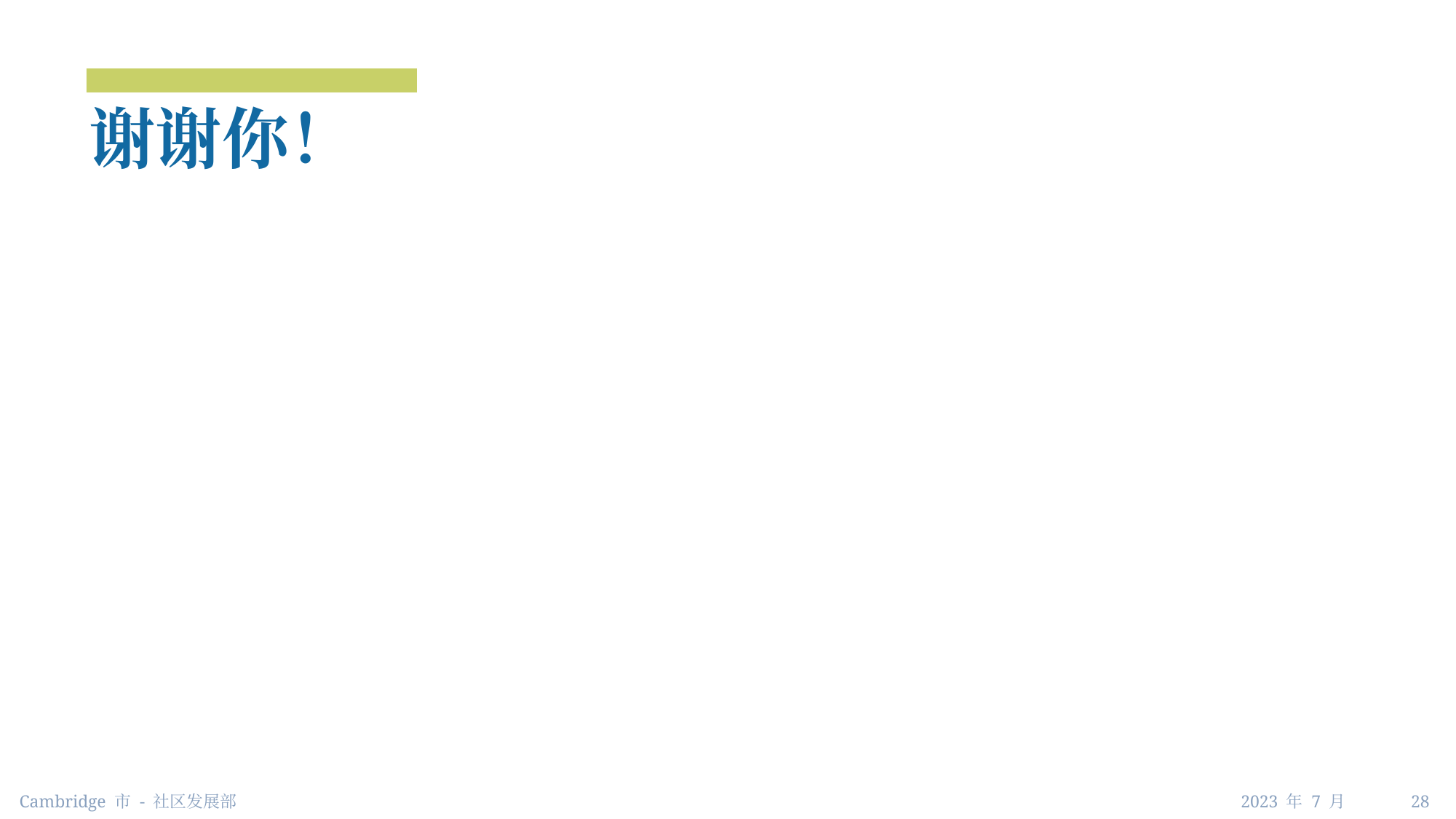

# 谢谢你！
Cambridge 市 - 社区发展部
2023 年 7 月              28